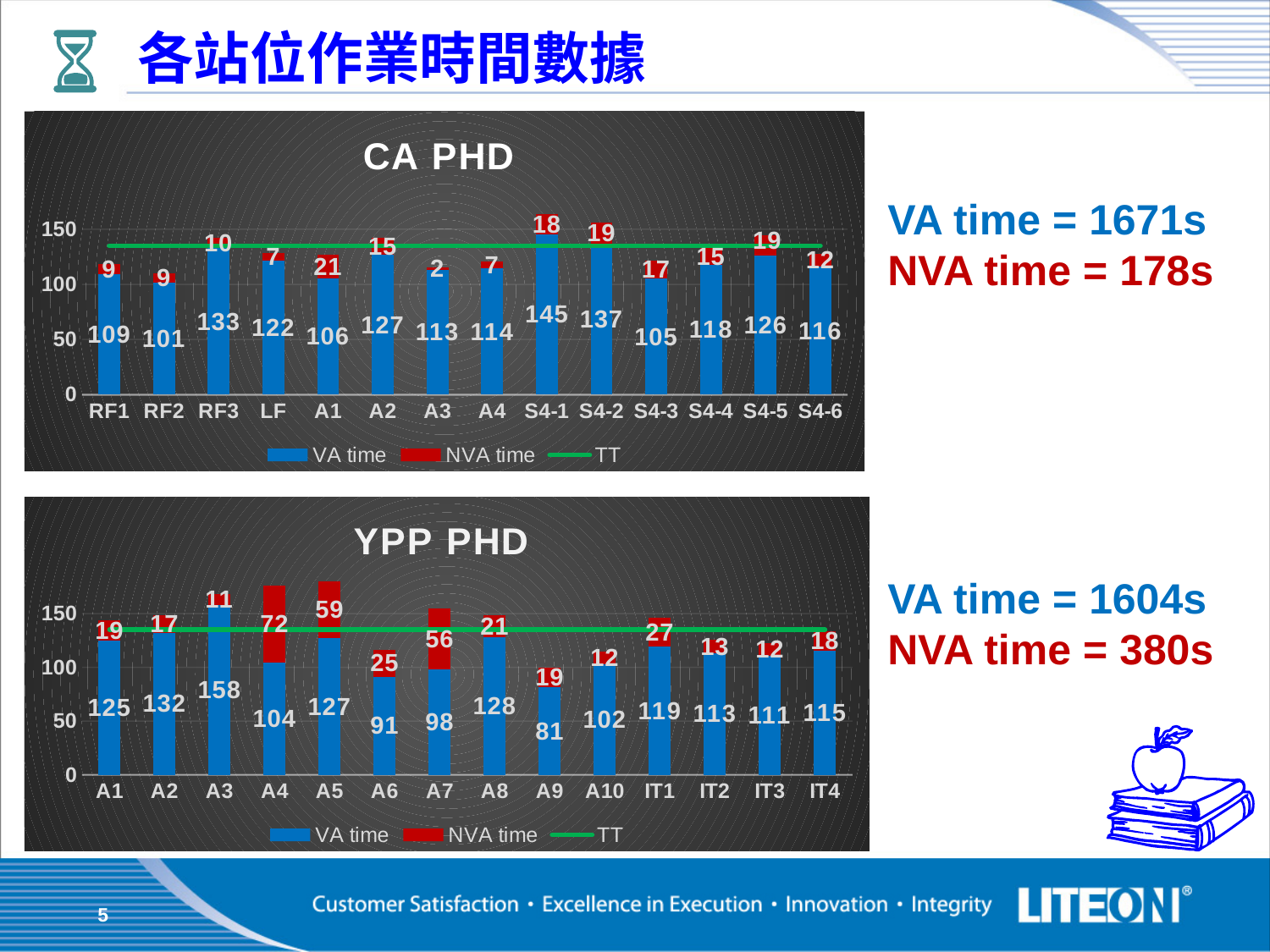

# 各站位作業時間數據

### Chart: CA PHD

| Category | VA time | NVA time | TT |
|---|---|---|---|
| RF1 | 109.34 | 8.8 | 135.0 |
| RF2 | 101.3 | 8.8 | 135.0 |
| RF3 | 132.66 | 9.9 | 135.0 |
| LF | 121.55 | 6.6 | 135.0 |
| A1 | 105.525 | 21.175 | 135.0 |
| A2 | 126.5 | 15.4 | 135.0 |
| A3 | 112.9 | 2.3466666666666667 | 135.0 |
| A4 | 114.4 | 6.6 | 135.0 |
| S4-1 | 145.47107142857138 | 18.15 | 135.0 |
| S4-2 | 136.83076923076894 | 18.8 | 135.0 |
| S4-3 | 105.10432692307702 | 16.6 | 135.0 |
| S4-4 | 117.925 | 14.960000000000004 | 135.0 |
| S4-5 | 125.73 | 18.8 | 135.0 |
| S4-6 | 115.87083333333325 | 11.55 | 135.0 |
VA time = 1671s
NVA time = 178s

### Chart: YPP PHD

| Category | VA time | NVA time | TT |
|---|---|---|---|
| A1 | 124.8775 | 18.7 | 135.0 |
| A2 | 132.03173076923076 | 16.5 | 135.0 |
| A3 | 157.7125 | 10.560000000000002 | 135.0 |
| A4 | 104.2341666666667 | 71.5 | 135.0 |
| A5 | 127.05000000000001 | 59.4 | 135.0 |
| A6 | 91.02499999999999 | 25.3 | 135.0 |
| A7 | 98.45 | 56.1 | 135.0 |
| A8 | 127.87499999999999 | 20.9 | 135.0 |
| A9 | 81.2625 | 18.7 | 135.0 |
| A10 | 102.43750000000003 | 12.1 | 135.0 |
| IT1 | 119.00533333333331 | 27.060000000000002 | 135.0 |
| IT2 | 112.9553333333333 | 12.76 | 135.0 |
| IT3 | 110.55000000000001 | 11.88 | 135.0 |
| IT4 | 115.28392857142858 | 18.04 | 135.0 |
VA time = 1604s
NVA time = 380s

5